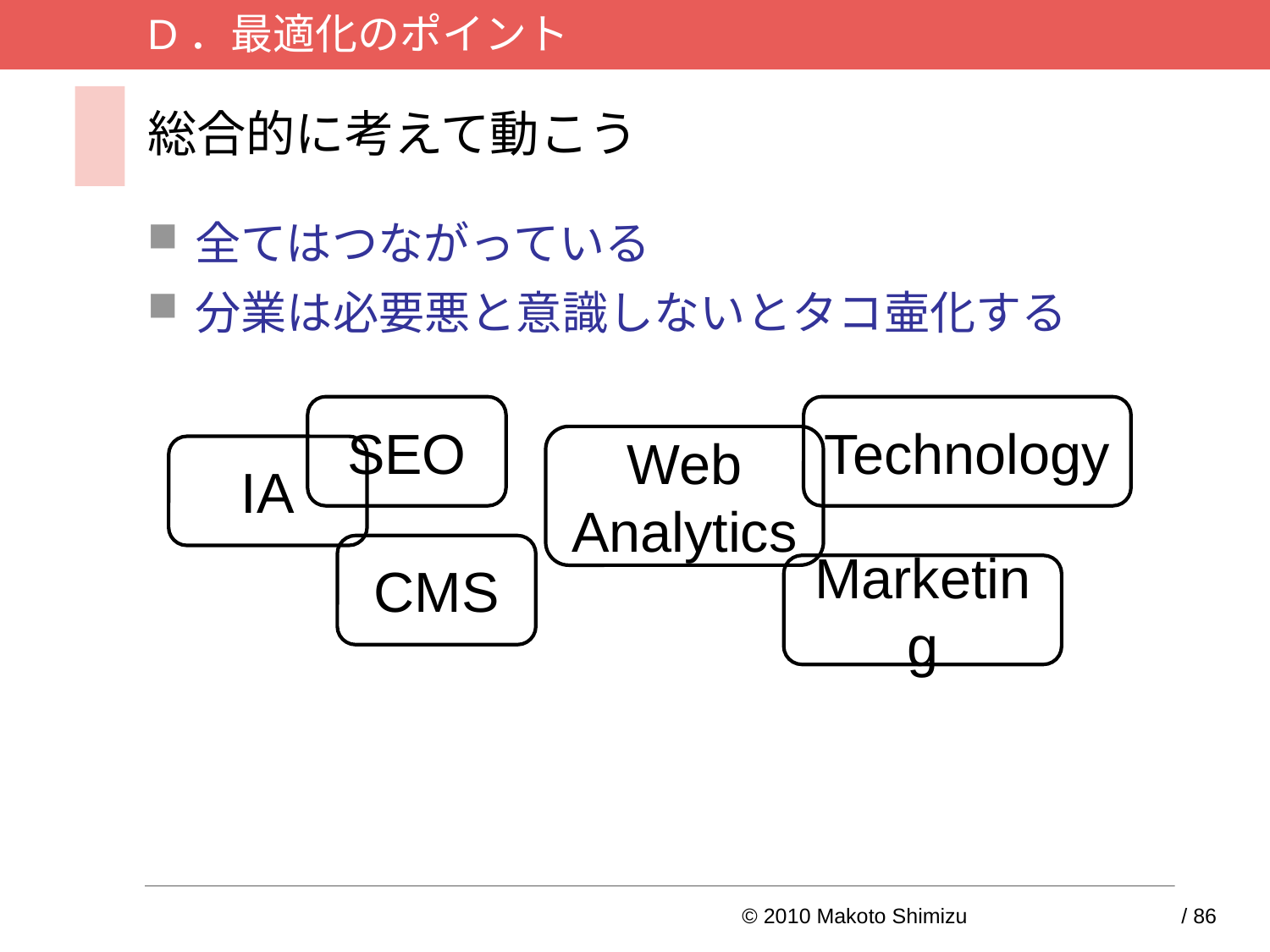

D．最適化のポイント
# 総合的に考えて動こう
全てはつながっている
分業は必要悪と意識しないとタコ壷化する
SEO
Technology
Web Analytics
IA
CMS
Marketing
© 2010 Makoto Shimizu	71